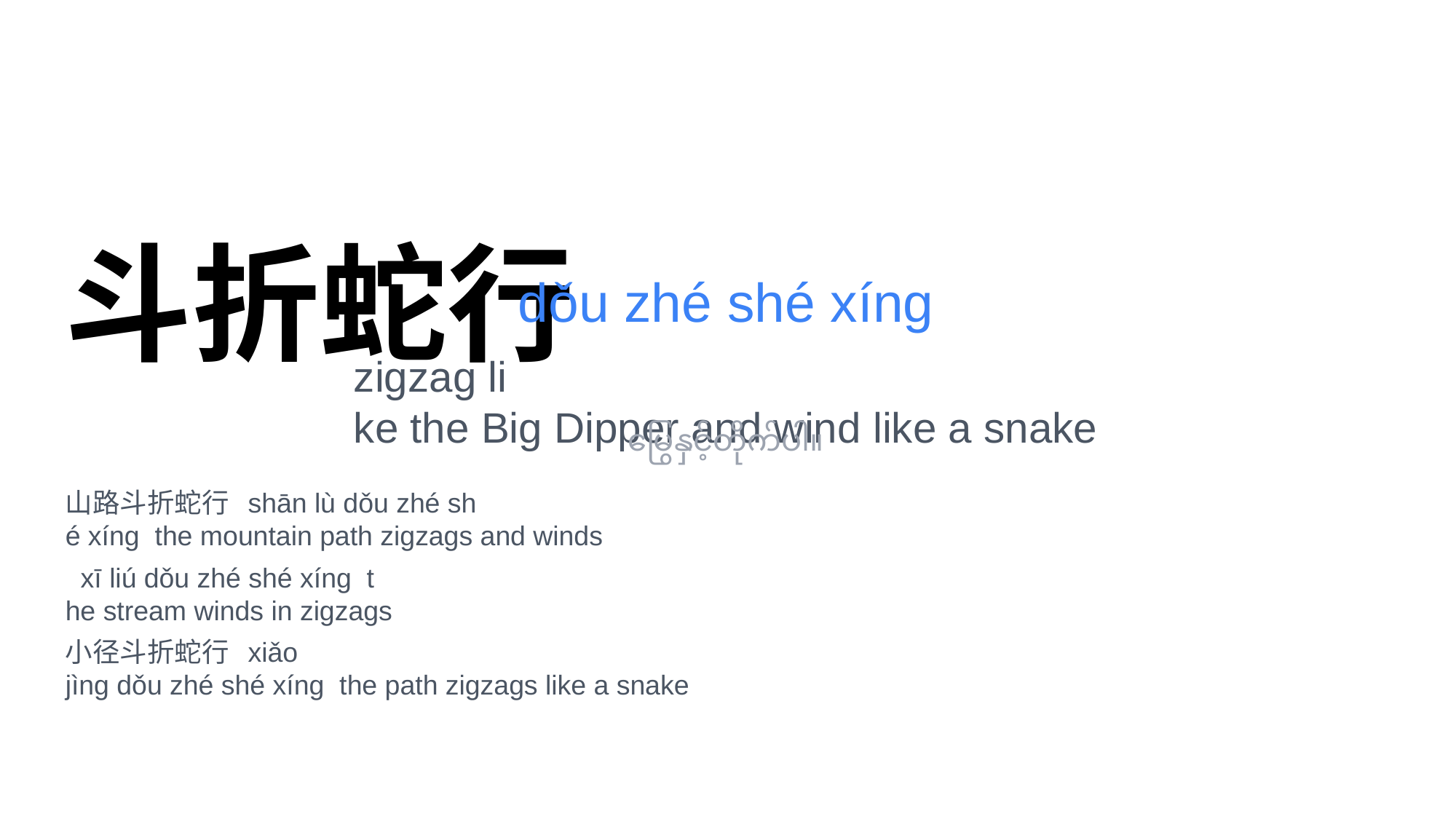

斗折蛇行
dǒu zhé shé xíng
zigzag li
ke the Big Dipper and wind like a snake
မြွေနှင့်တိုက်ပါ။
山路斗折蛇行  shān lù dǒu zhé sh
é xíng  the mountain path zigzags and winds
  xī liú dǒu zhé shé xíng  t
he stream winds in zigzags
小径斗折蛇行  xiǎo
jìng dǒu zhé shé xíng  the path zigzags like a snake